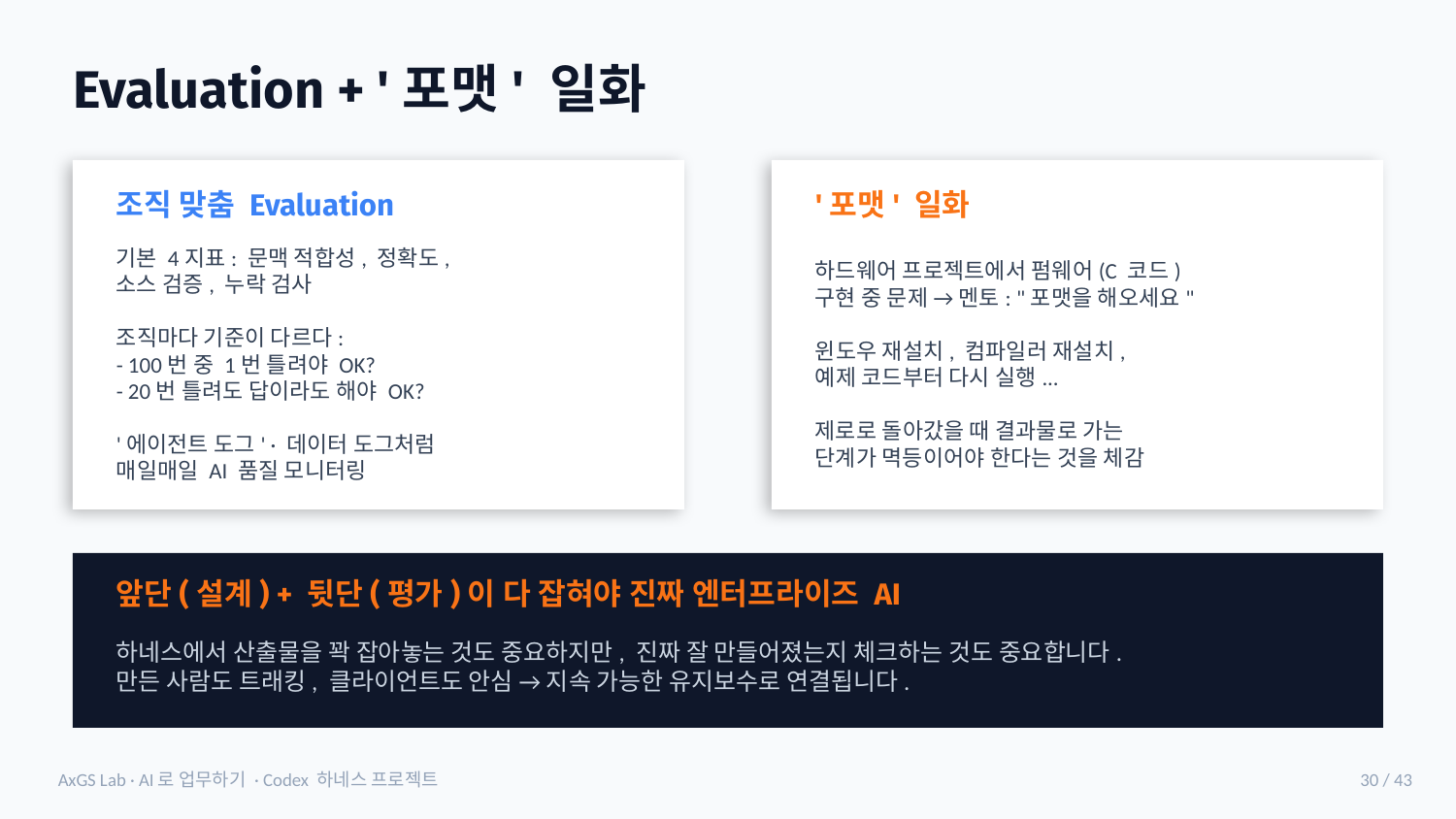

Evaluation + '포맷' 일화

조직 맞춤 Evaluation
'포맷' 일화
기본 4지표: 문맥 적합성, 정확도,
소스 검증, 누락 검사

조직마다 기준이 다르다:
- 100번 중 1번 틀려야 OK?
- 20번 틀려도 답이라도 해야 OK?

'에이전트 도그' · 데이터 도그처럼
매일매일 AI 품질 모니터링
하드웨어 프로젝트에서 펌웨어(C 코드)
구현 중 문제 → 멘토: "포맷을 해오세요"

윈도우 재설치, 컴파일러 재설치,
예제 코드부터 다시 실행...

제로로 돌아갔을 때 결과물로 가는
단계가 멱등이어야 한다는 것을 체감

앞단(설계) + 뒷단(평가)이 다 잡혀야 진짜 엔터프라이즈 AI
하네스에서 산출물을 꽉 잡아놓는 것도 중요하지만, 진짜 잘 만들어졌는지 체크하는 것도 중요합니다.
만든 사람도 트래킹, 클라이언트도 안심 → 지속 가능한 유지보수로 연결됩니다.
AxGS Lab · AI로 업무하기 · Codex 하네스 프로젝트
30 / 43